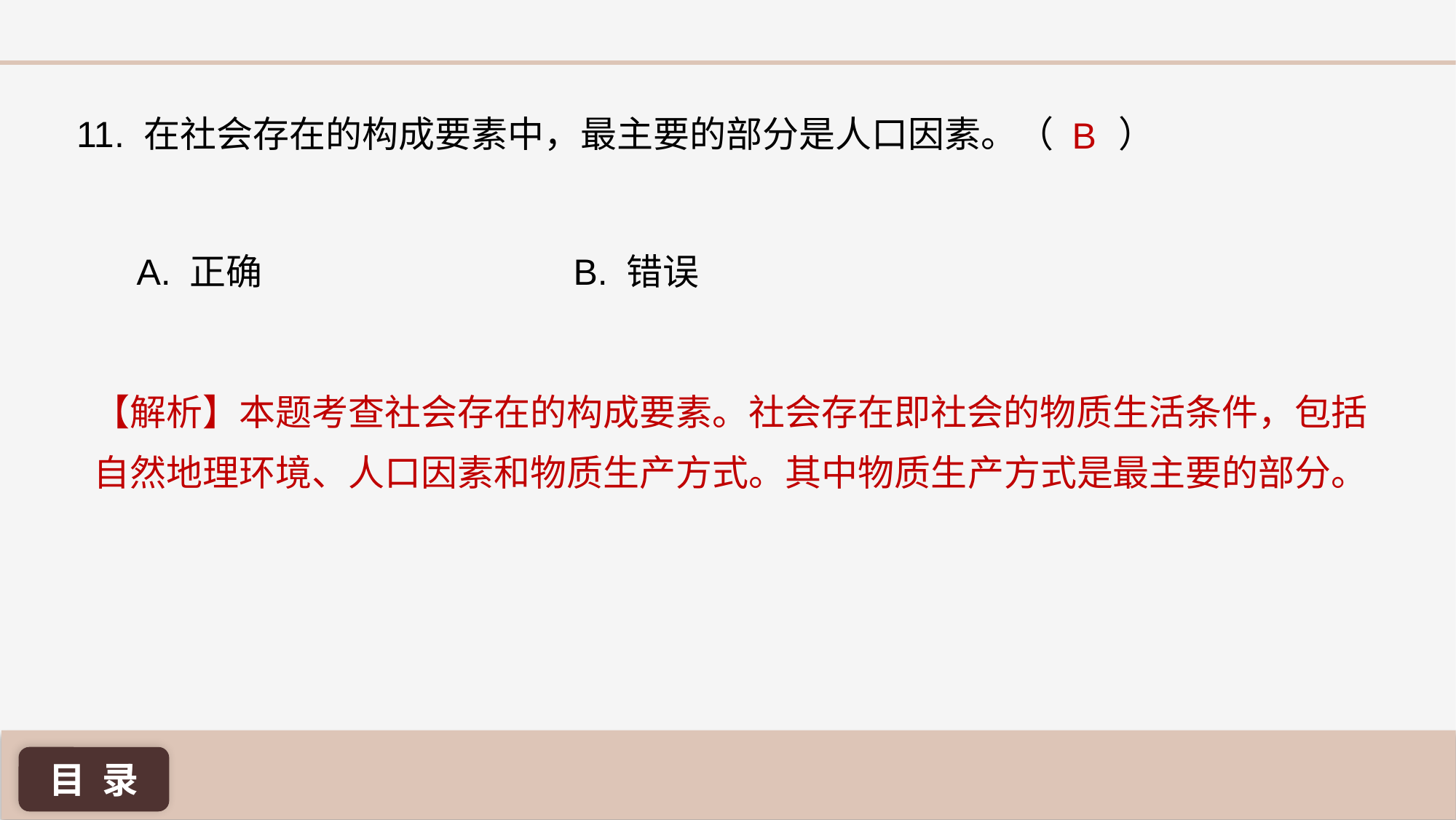

B
11. 在社会存在的构成要素中，最主要的部分是人口因素。（        ）
A. 正确 			B. 错误
【解析】本题考查社会存在的构成要素。社会存在即社会的物质生活条件，包括自然地理环境、人口因素和物质生产方式。其中物质生产方式是最主要的部分。